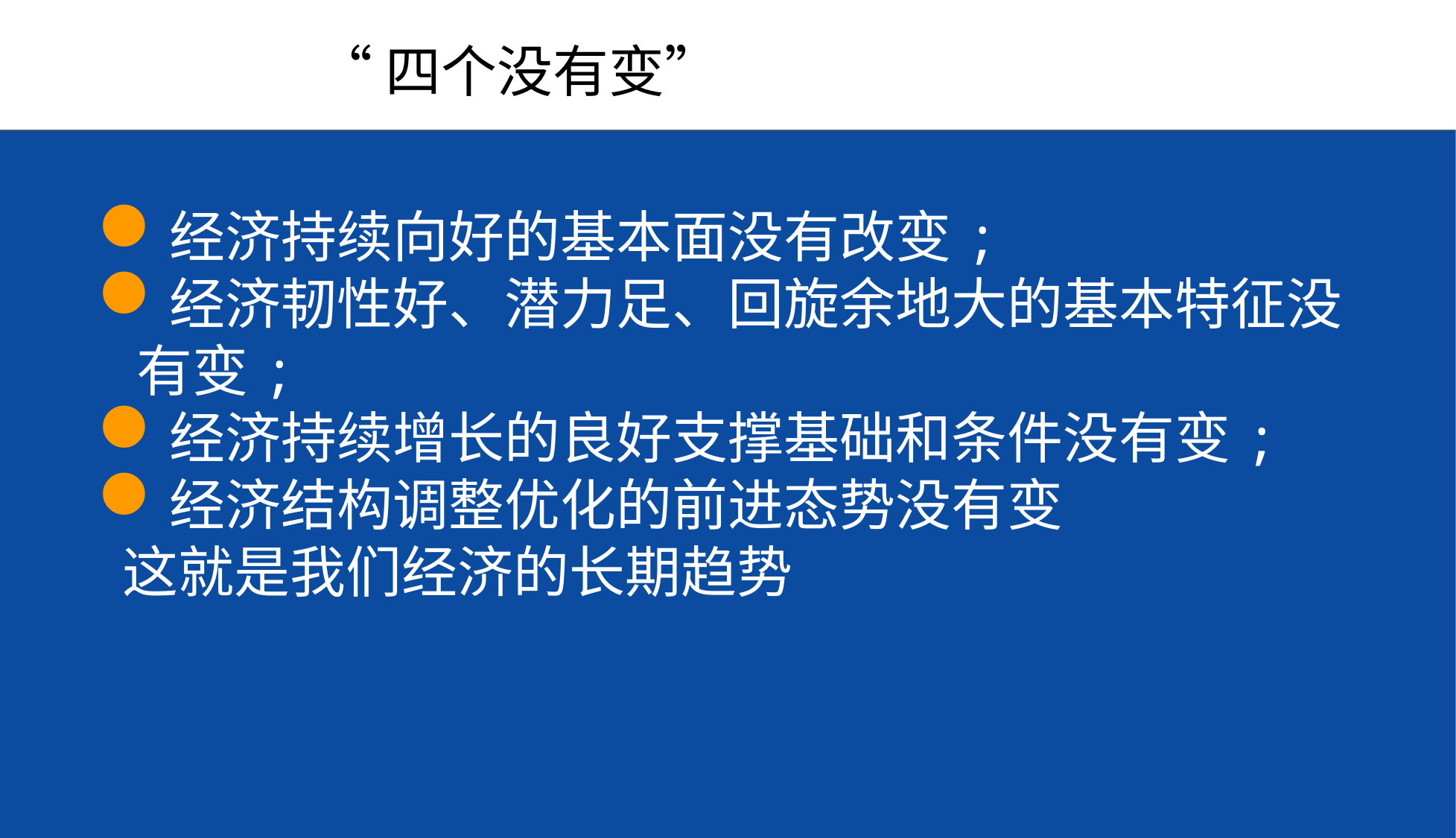

经济持续向好的基本面没有改变;
经济韧性好、潜力足、回旋余地大的基本特征没有变;
经济持续增长的良好支撑基础和条件没有变;
经济结构调整优化的前进态势没有变
  这就是我们经济的长期趋势
“四个没有变”